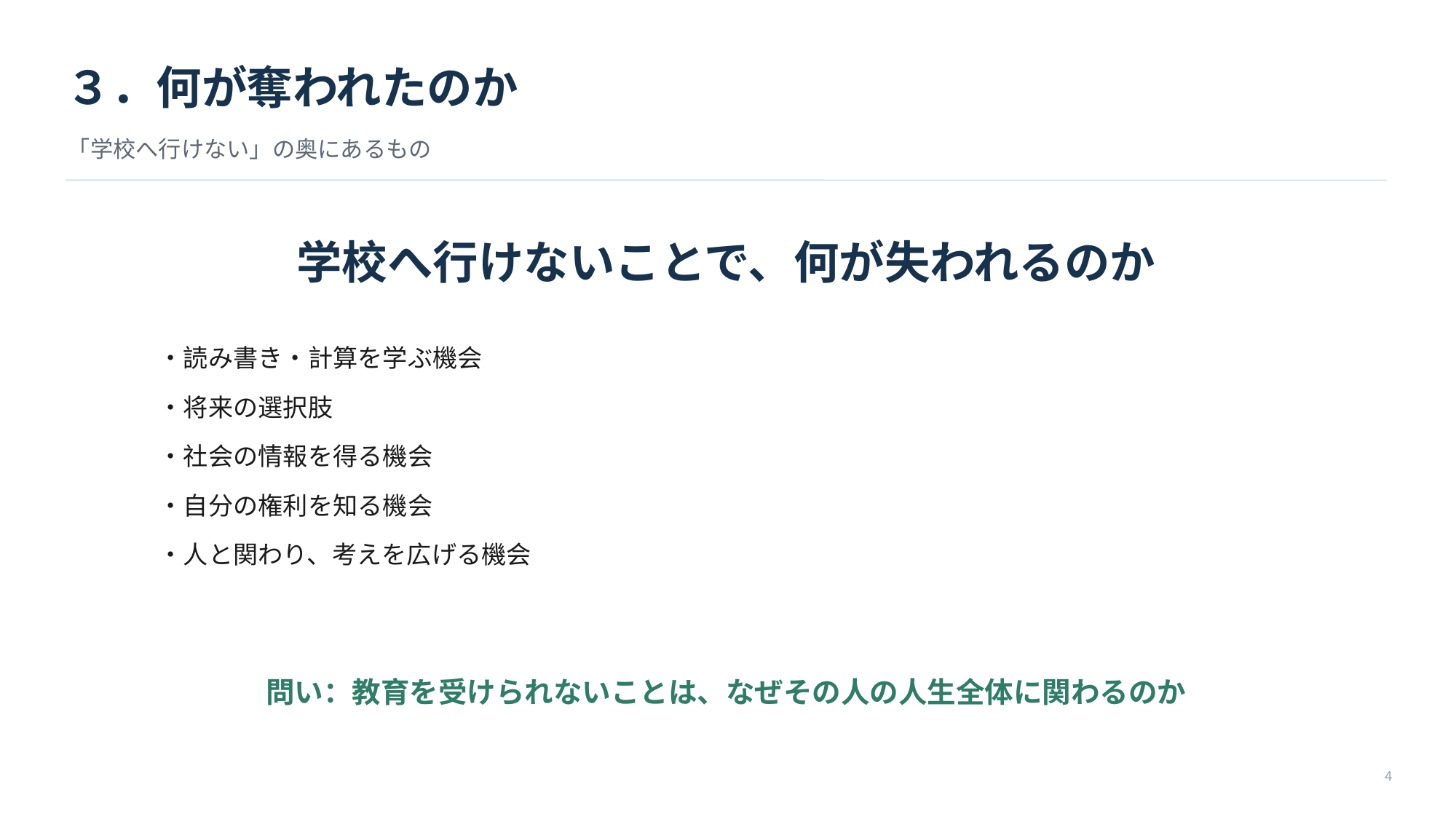

３．何が奪われたのか
「学校へ行けない」の奥にあるもの

学校へ行けないことで、何が失われるのか
・読み書き・計算を学ぶ機会
・将来の選択肢
・社会の情報を得る機会
・自分の権利を知る機会
・人と関わり、考えを広げる機会
問い：教育を受けられないことは、なぜその人の人生全体に関わるのか
4